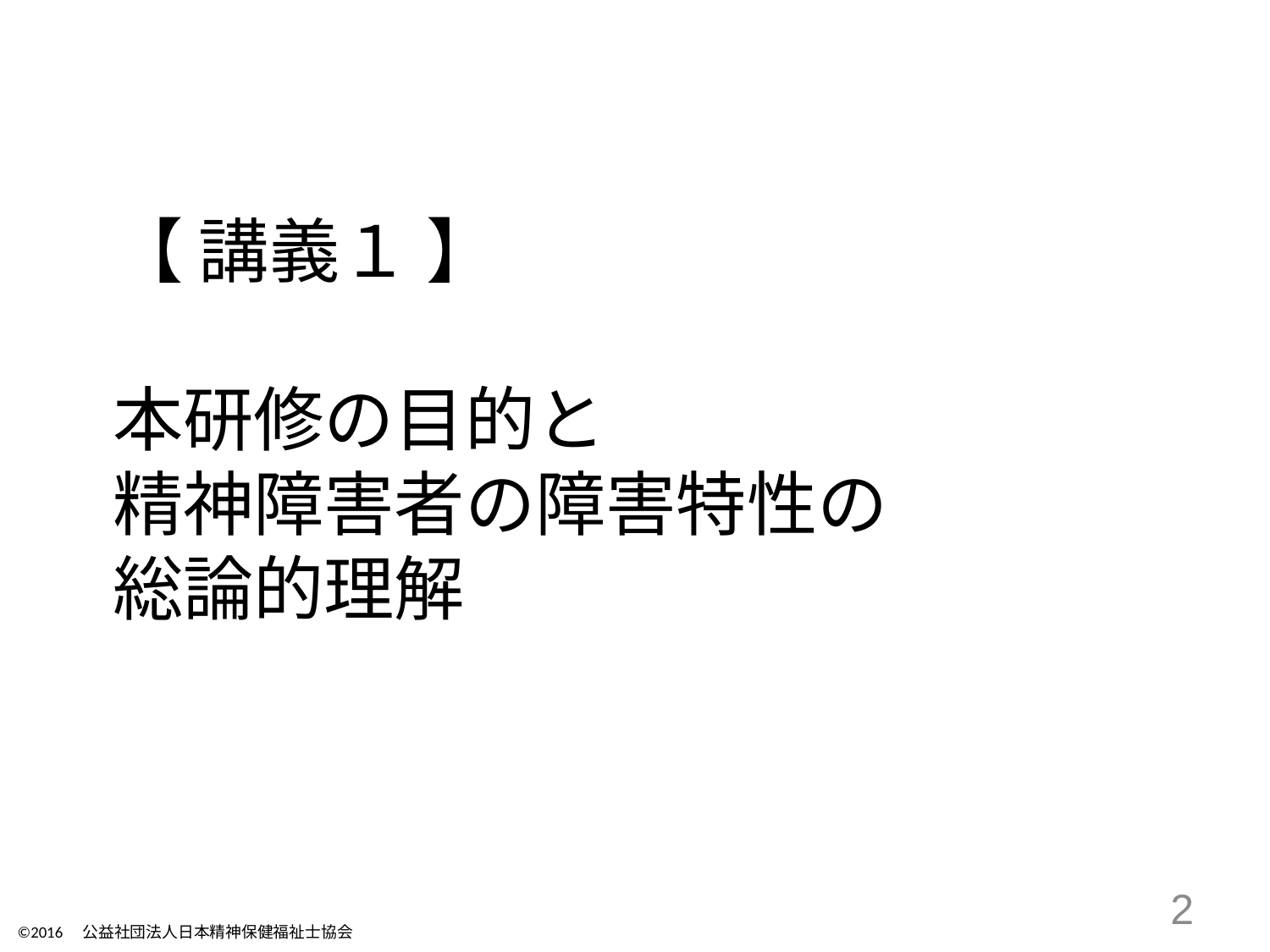

# 【 講義１ 】 本研修の目的と 精神障害者の障害特性の 総論的理解
2
©2016　公益社団法人日本精神保健福祉士協会